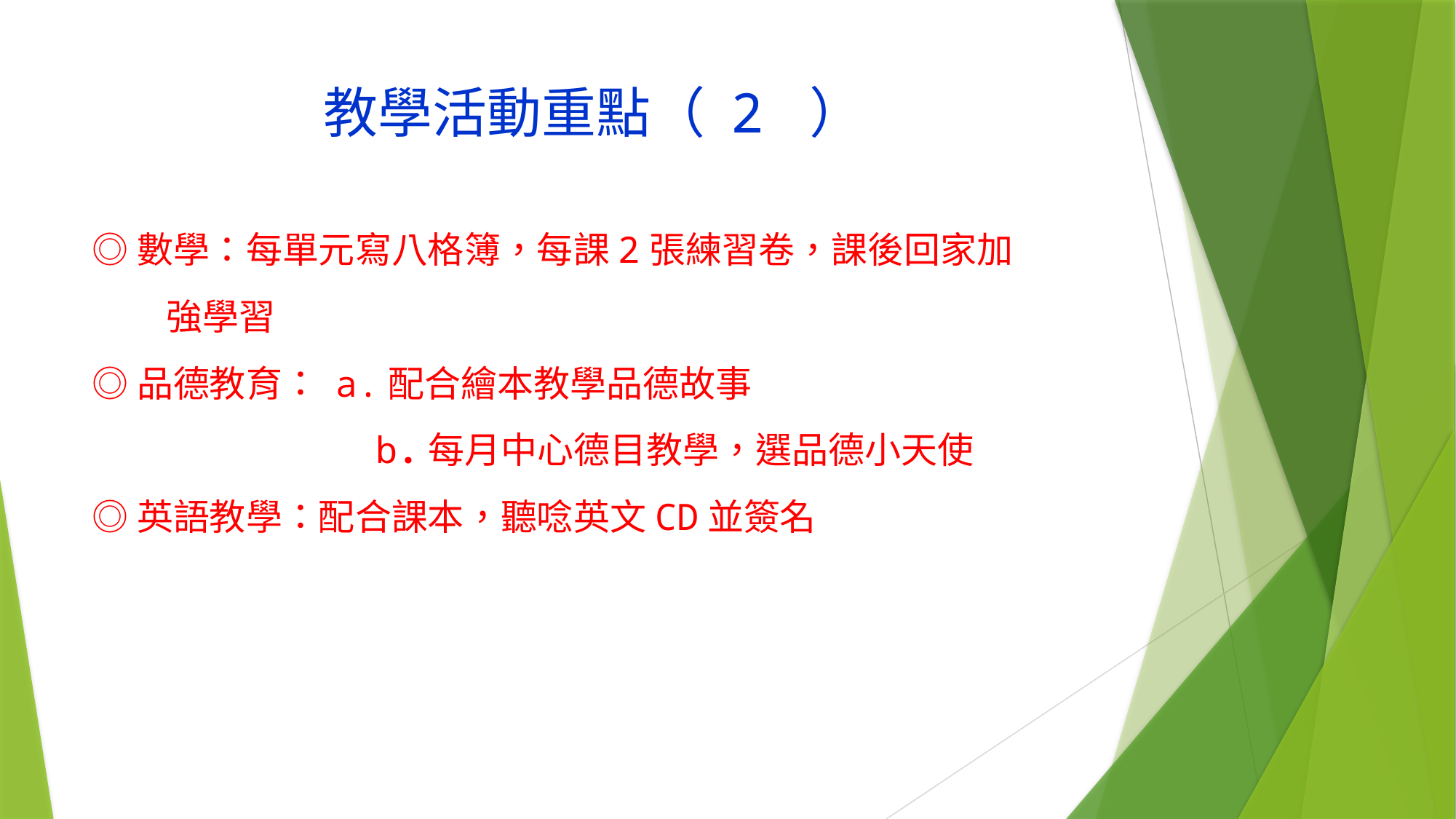

# 教學活動重點（ 2 ）
◎數學：每單元寫八格簿，每課2張練習卷，課後回家加
        強學習
◎品德教育： a.配合繪本教學品德故事
             b.每月中心德目教學，選品德小天使
◎英語教學：配合課本，聽唸英文CD並簽名